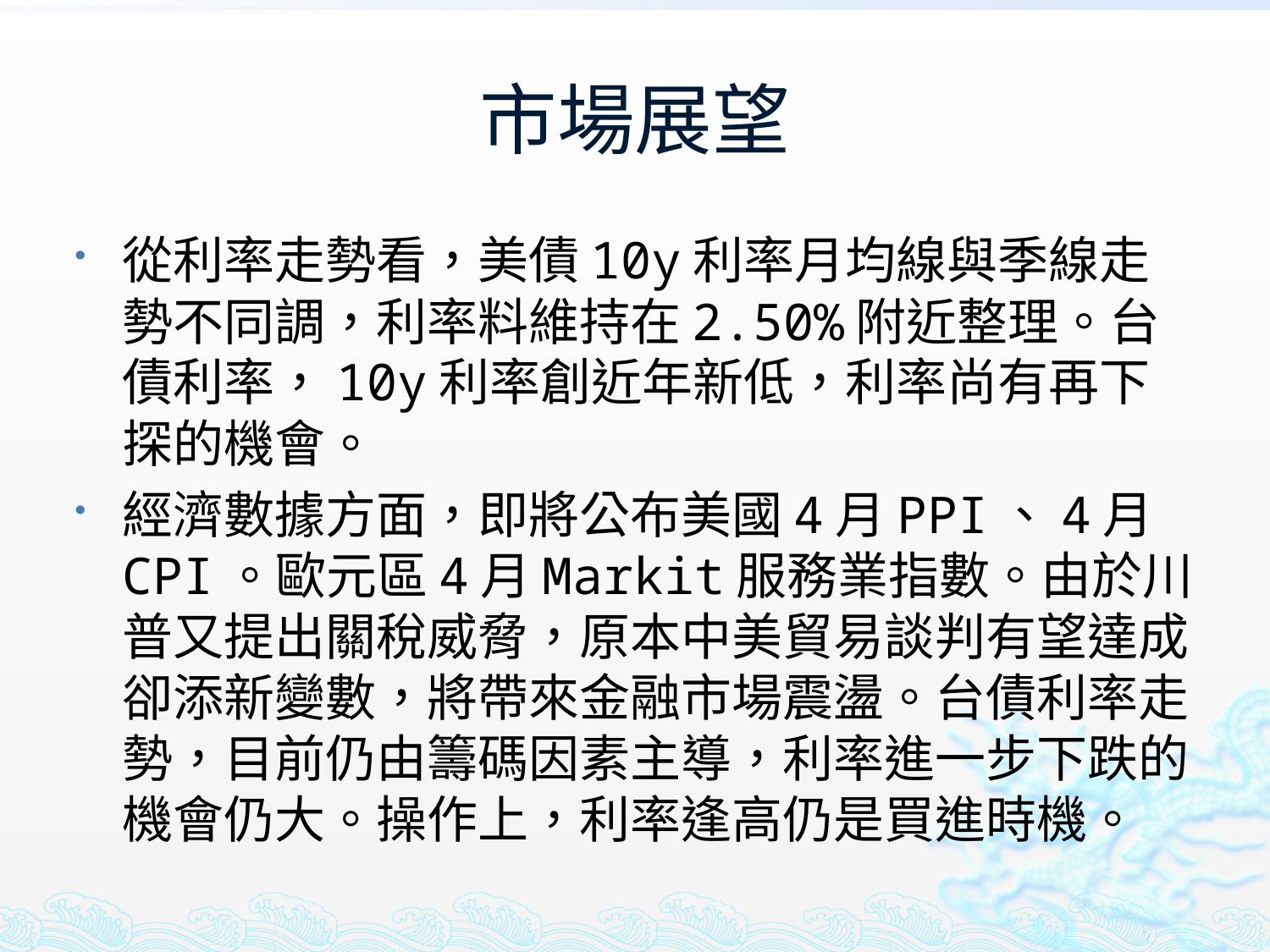

# 市場展望
從利率走勢看，美債10y利率月均線與季線走勢不同調，利率料維持在2.50%附近整理。台債利率，10y利率創近年新低，利率尚有再下探的機會。
經濟數據方面，即將公布美國4月PPI、4月CPI。歐元區4月Markit服務業指數。由於川普又提出關稅威脅，原本中美貿易談判有望達成卻添新變數，將帶來金融市場震盪。台債利率走勢，目前仍由籌碼因素主導，利率進一步下跌的機會仍大。操作上，利率逢高仍是買進時機。